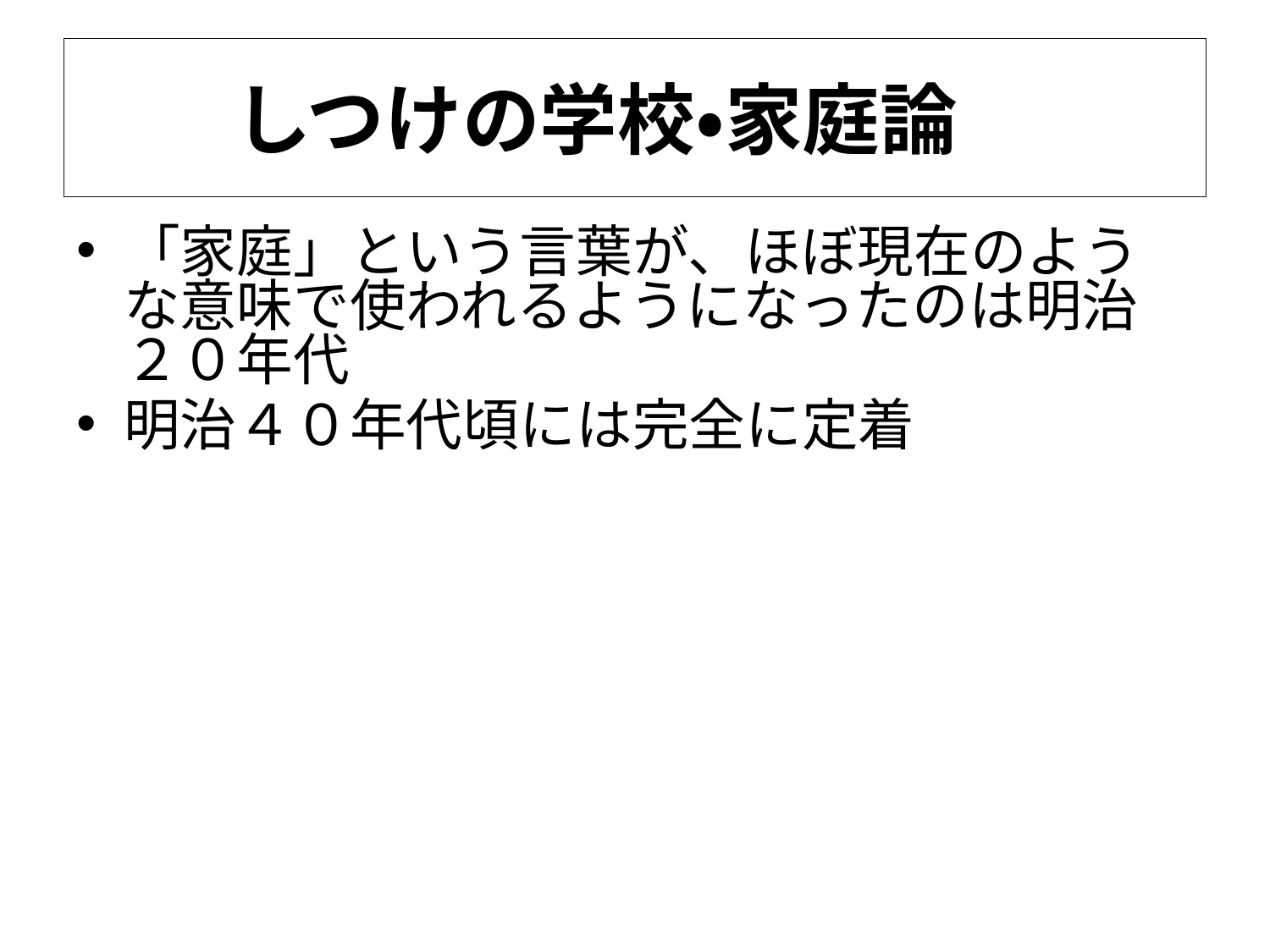

# しつけの学校・家庭論
「家庭」という言葉が、ほぼ現在のような意味で使われるようになったのは明治２０年代
明治４０年代頃には完全に定着